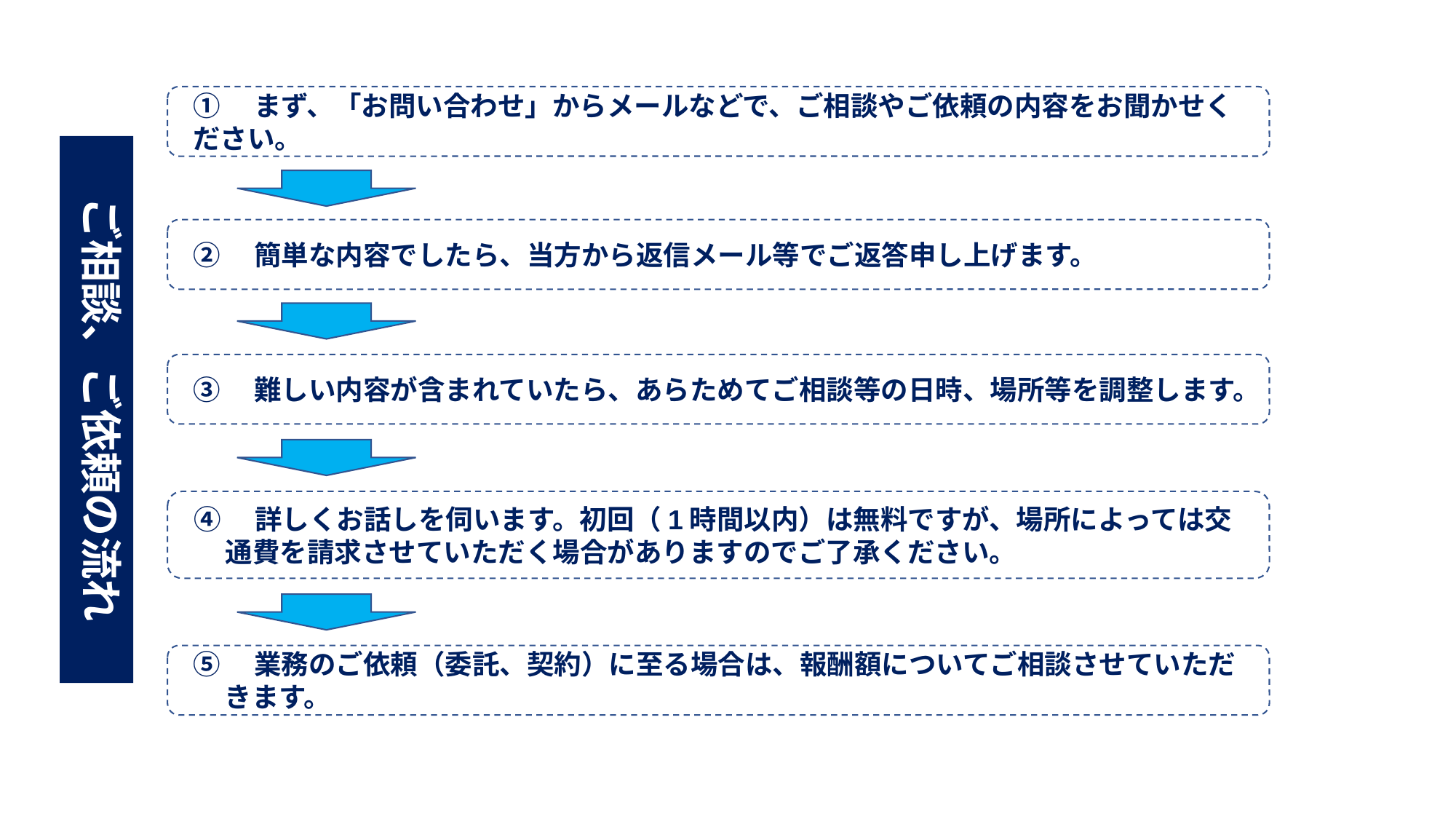

①　まず、「お問い合わせ」からメールなどで、ご相談やご依頼の内容をお聞かせください。
ご相談、ご依頼の流れ

②　簡単な内容でしたら、当方から返信メール等でご返答申し上げます。

③　難しい内容が含まれていたら、あらためてご相談等の日時、場所等を調整します。

④　詳しくお話しを伺います。初回（1時間以内）は無料ですが、場所によっては交通費を請求させていただく場合がありますのでご了承ください。

⑤　業務のご依頼（委託、契約）に至る場合は、報酬額についてご相談させていただきます。